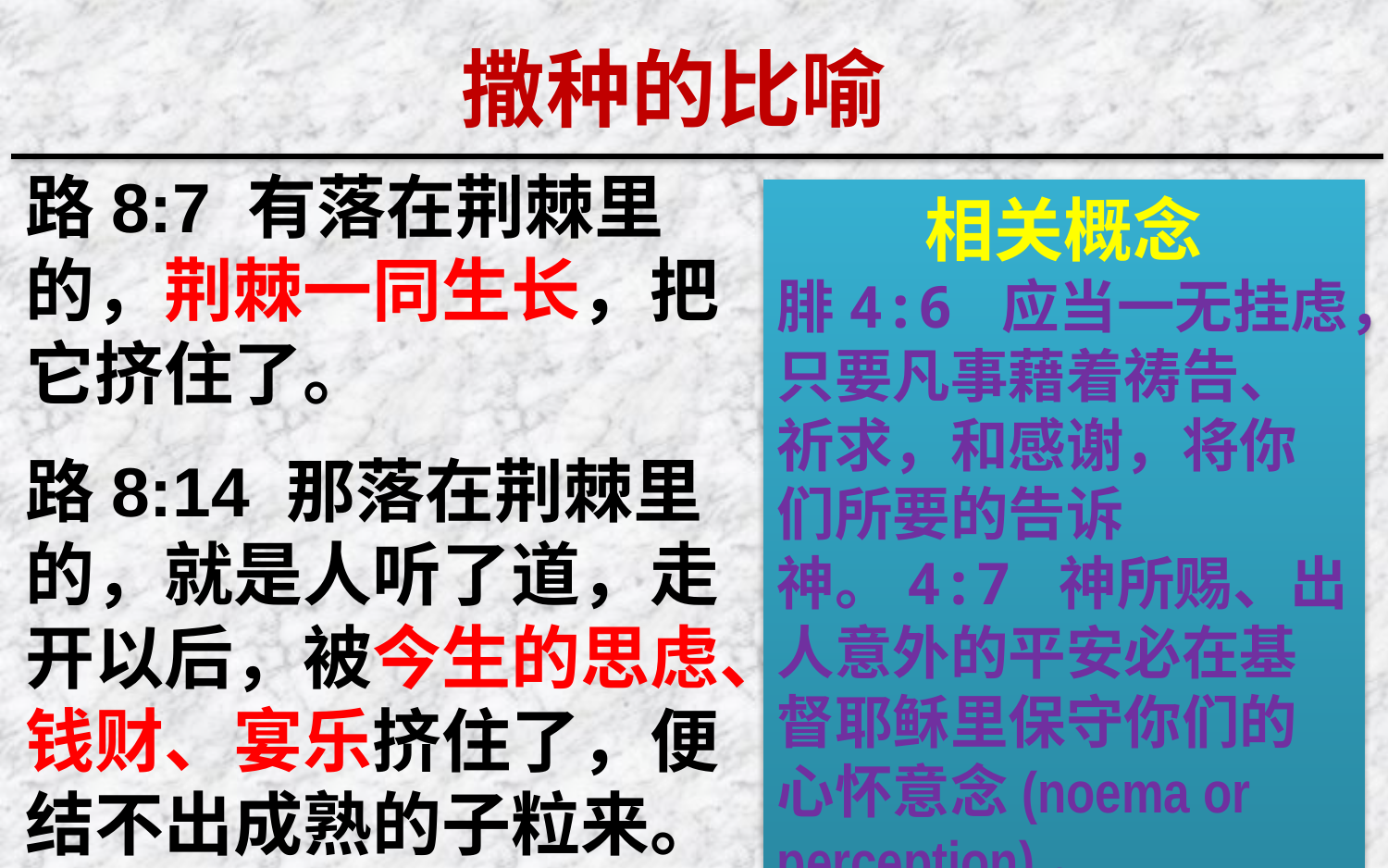

撒种的比喻
路8:7 有落在荆棘里的，荆棘一同生长，把它挤住了。
路8:14 那落在荆棘里的，就是人听了道，走开以后，被今生的思虑、钱财、宴乐挤住了，便结不出成熟的子粒来。
相关概念
腓4:6 应当一无挂虑，只要凡事藉着祷告、祈求，和感谢，将你们所要的告诉神。4:7 神所赐、出人意外的平安必在基督耶稣里保守你们的心怀意念(noema or perception)。